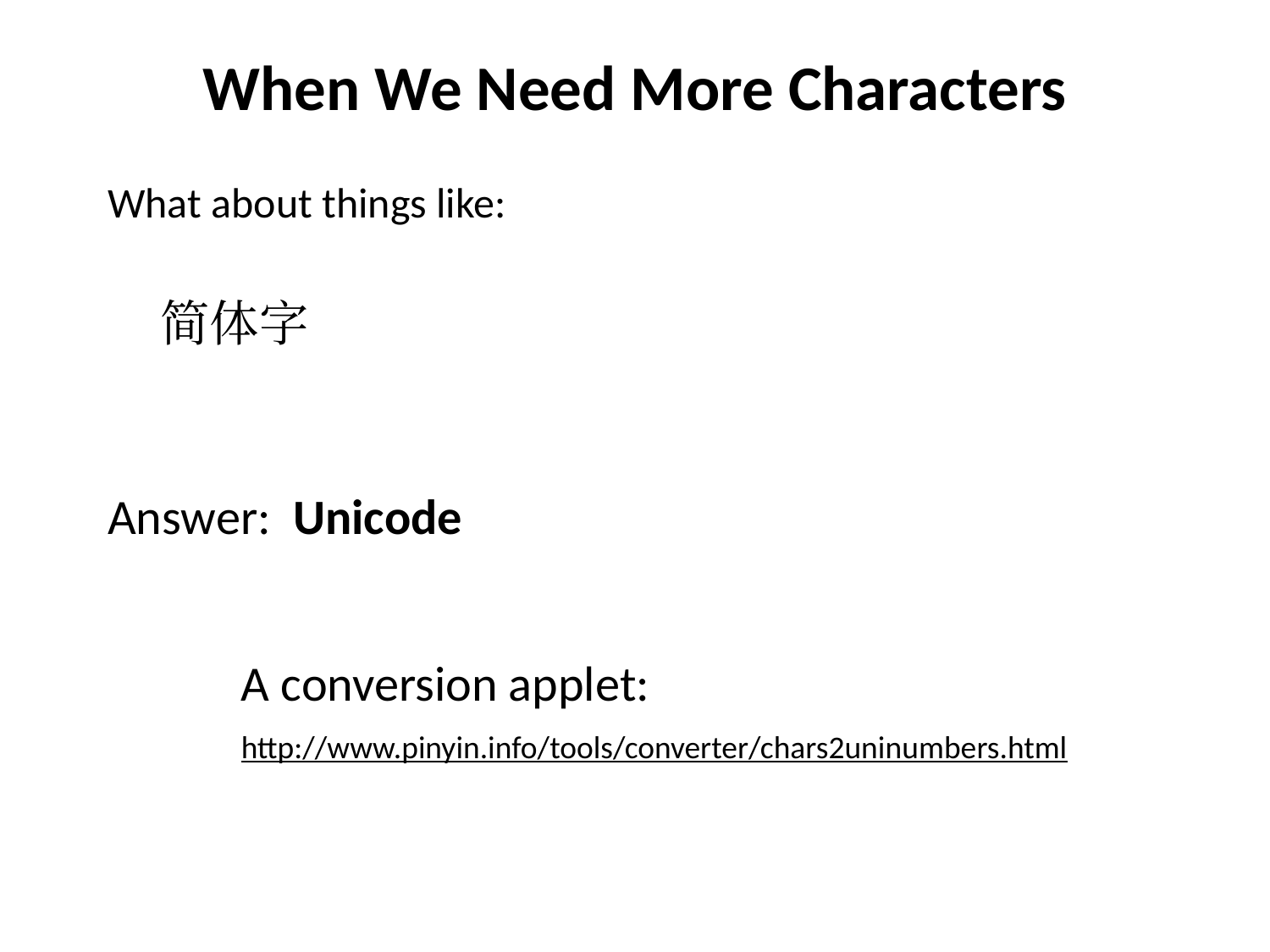

# When We Need More Characters
What about things like:
简体字
Answer:  Unicode
A conversion applet:
http://www.pinyin.info/tools/converter/chars2uninumbers.html